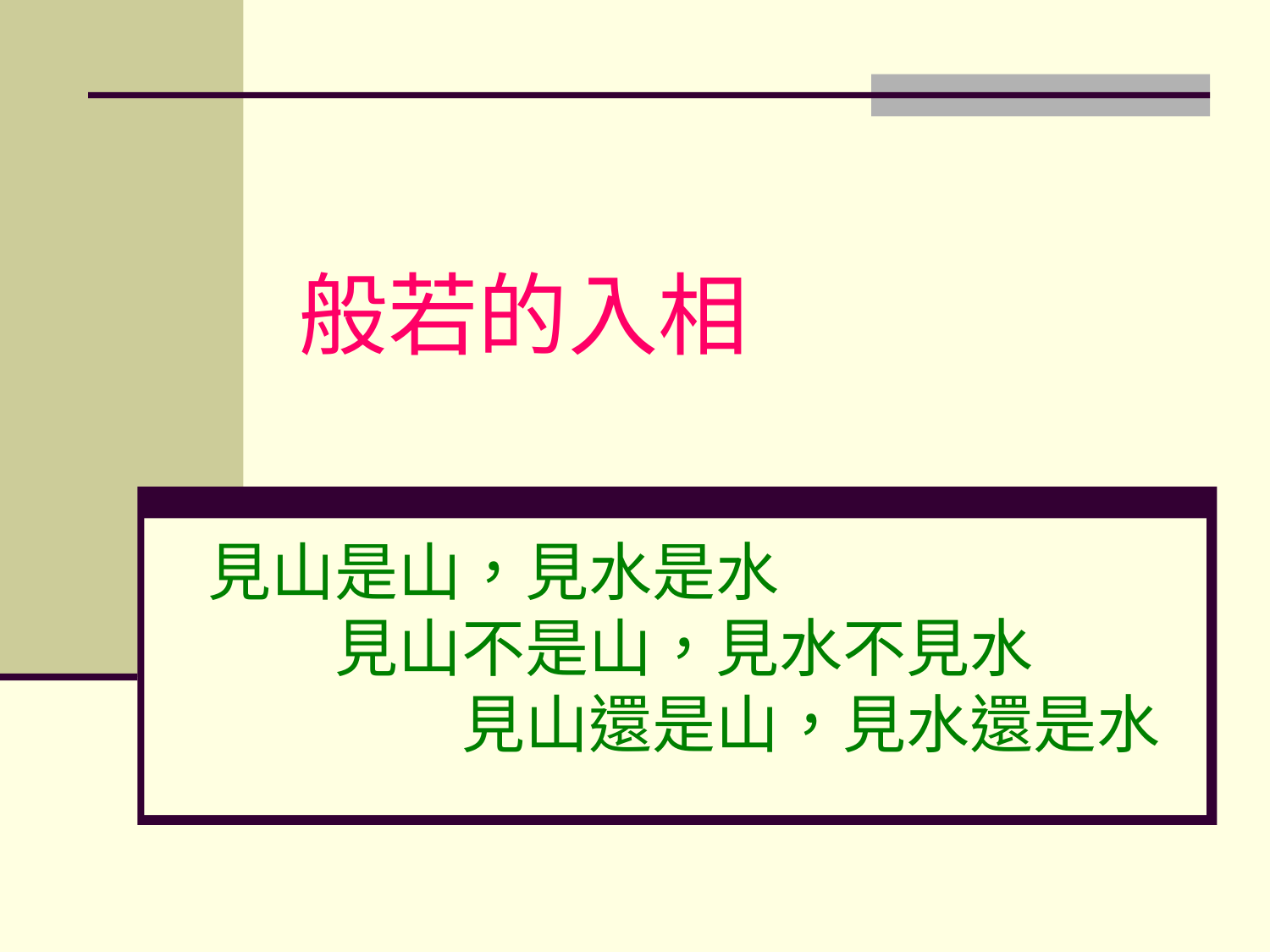

# 般若的入相
見山是山，見水是水
	見山不是山，見水不見水
		見山還是山，見水還是水